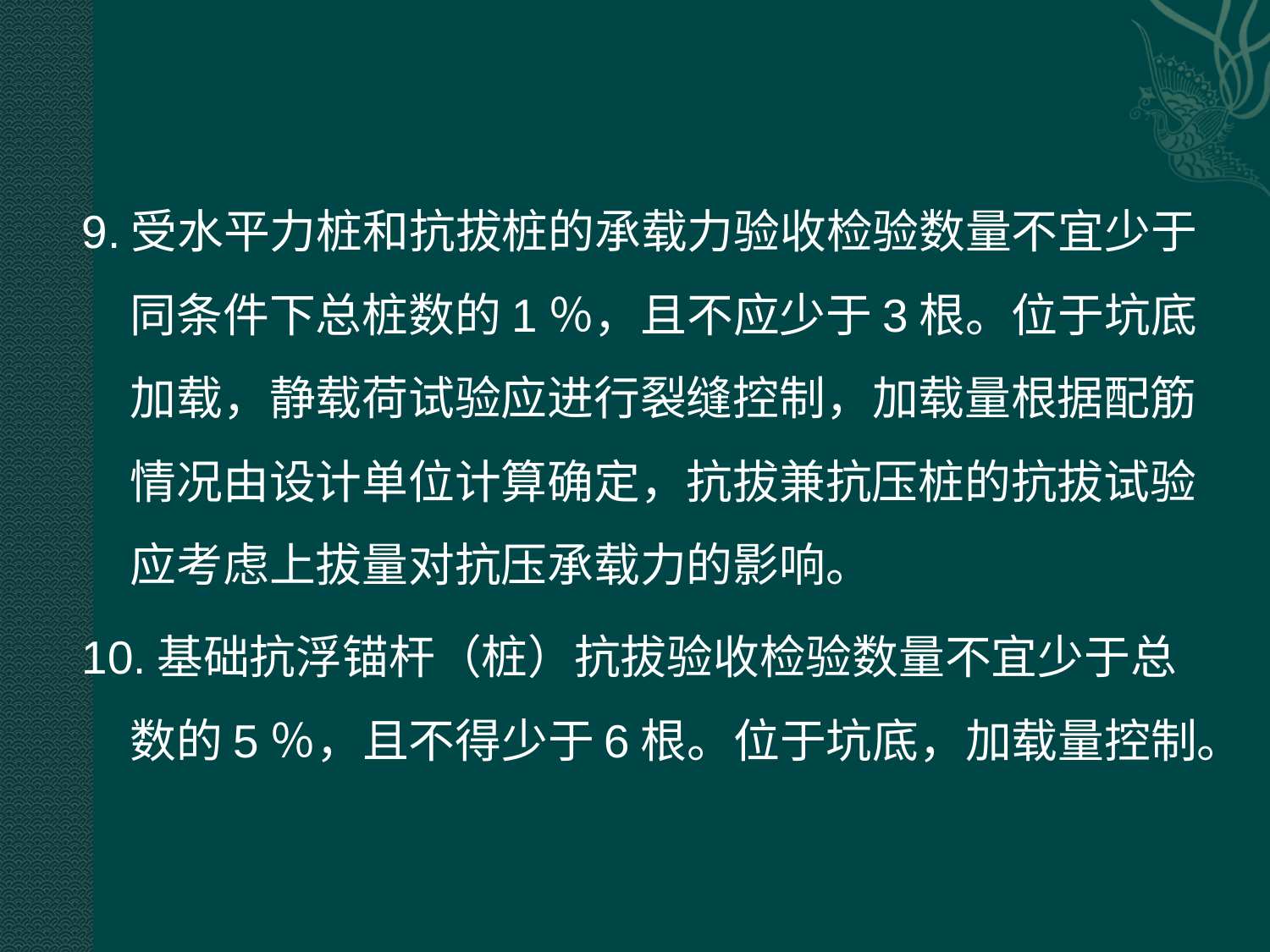

9.受水平力桩和抗拔桩的承载力验收检验数量不宜少于同条件下总桩数的1％，且不应少于3根。位于坑底加载，静载荷试验应进行裂缝控制，加载量根据配筋情况由设计单位计算确定，抗拔兼抗压桩的抗拔试验应考虑上拔量对抗压承载力的影响。
10.基础抗浮锚杆（桩）抗拔验收检验数量不宜少于总数的5％，且不得少于6根。位于坑底，加载量控制。